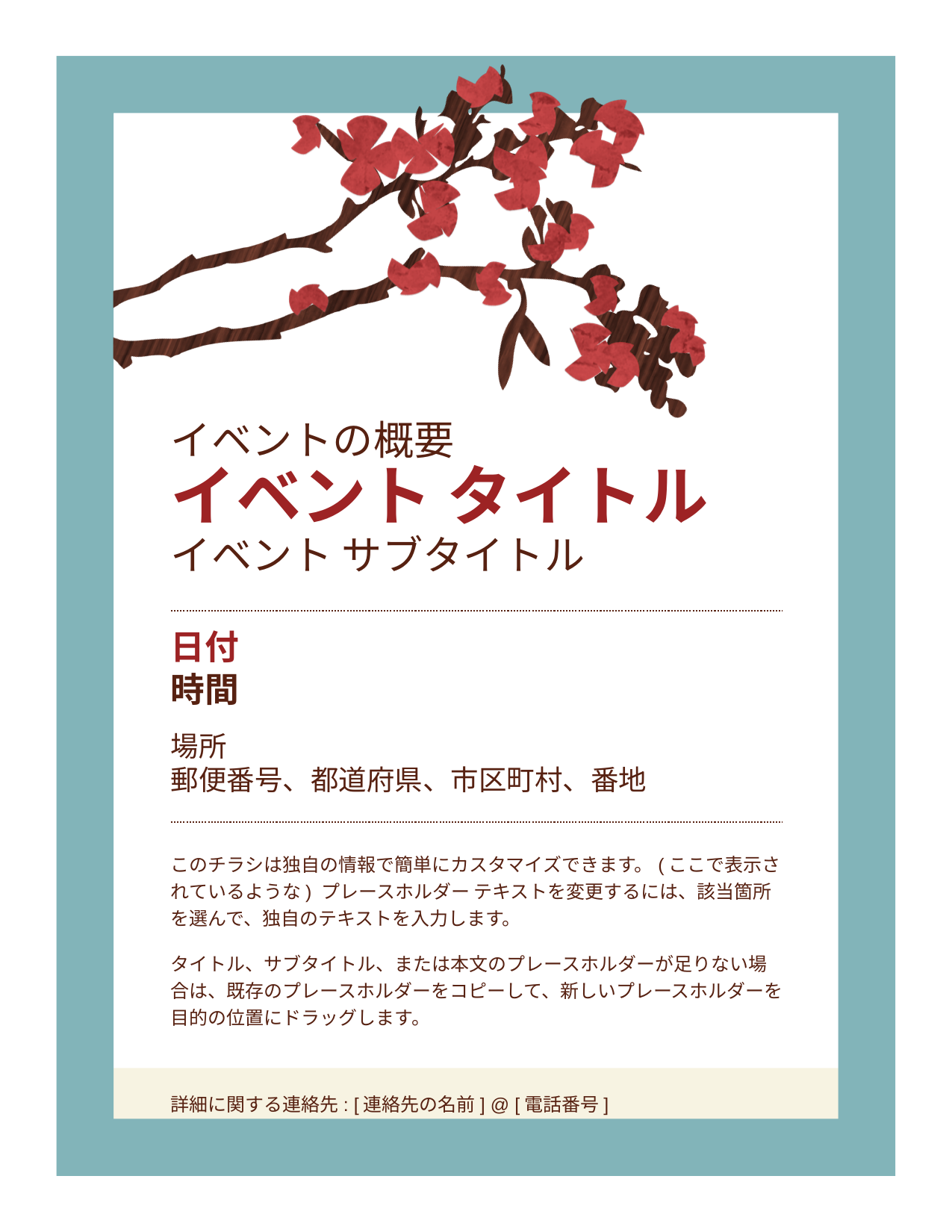

イベントの概要
イベント タイトル
イベント サブタイトル
日付
時間
場所
郵便番号、都道府県、市区町村、番地
このチラシは独自の情報で簡単にカスタマイズできます。(ここで表示されているような) プレースホルダー テキストを変更するには、該当箇所を選んで、独自のテキストを入力します。
タイトル、サブタイトル、または本文のプレースホルダーが足りない場合は、既存のプレースホルダーをコピーして、新しいプレースホルダーを目的の位置にドラッグします。
詳細に関する連絡先: [連絡先の名前] @ [電話番号]